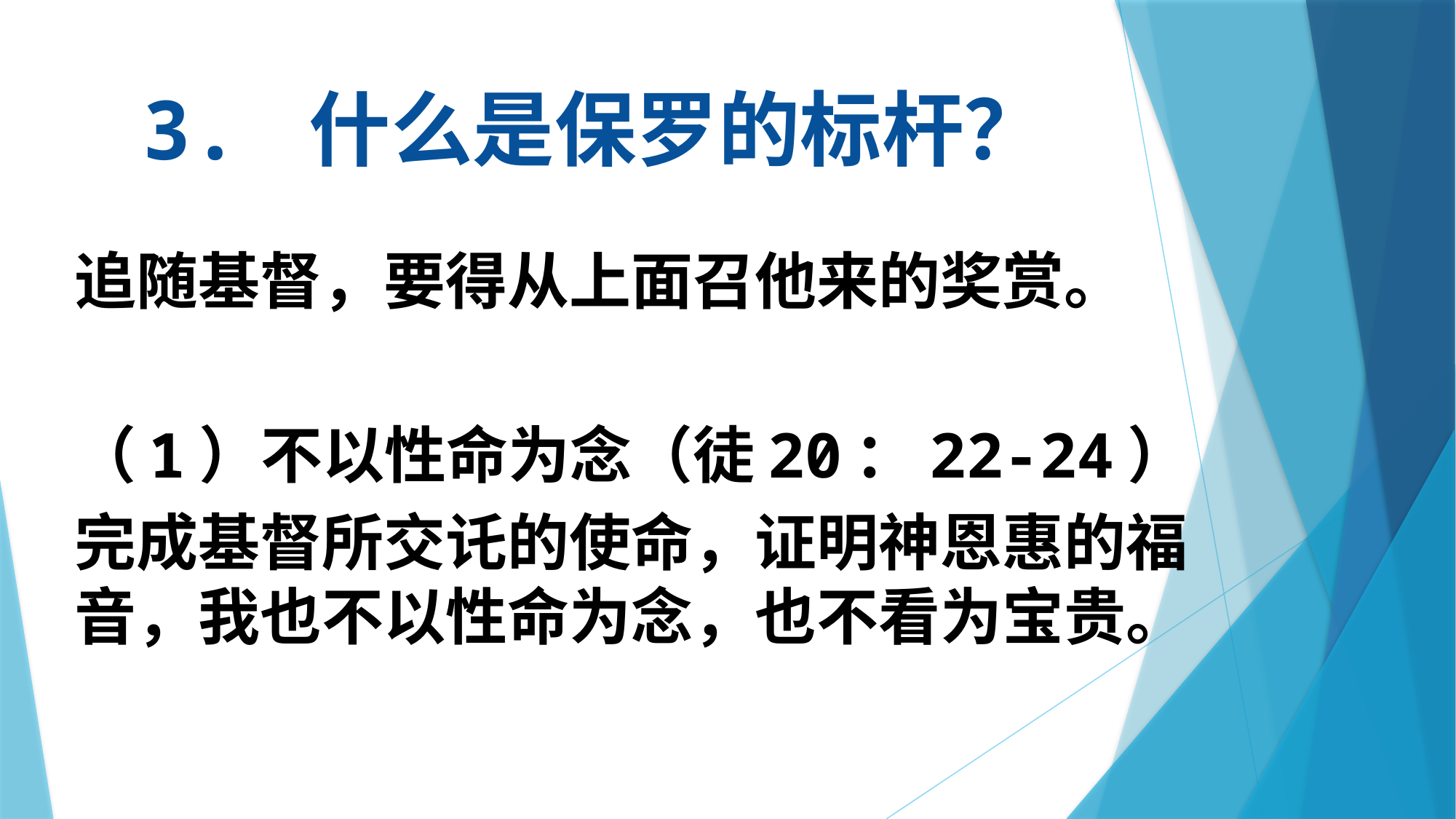

# 3. 什么是保罗的标杆？
追随基督，要得从上面召他来的奖赏。

（1）不以性命为念（徒20：22-24）
完成基督所交讬的使命，证明神恩惠的福音，我也不以性命为念，也不看为宝贵。